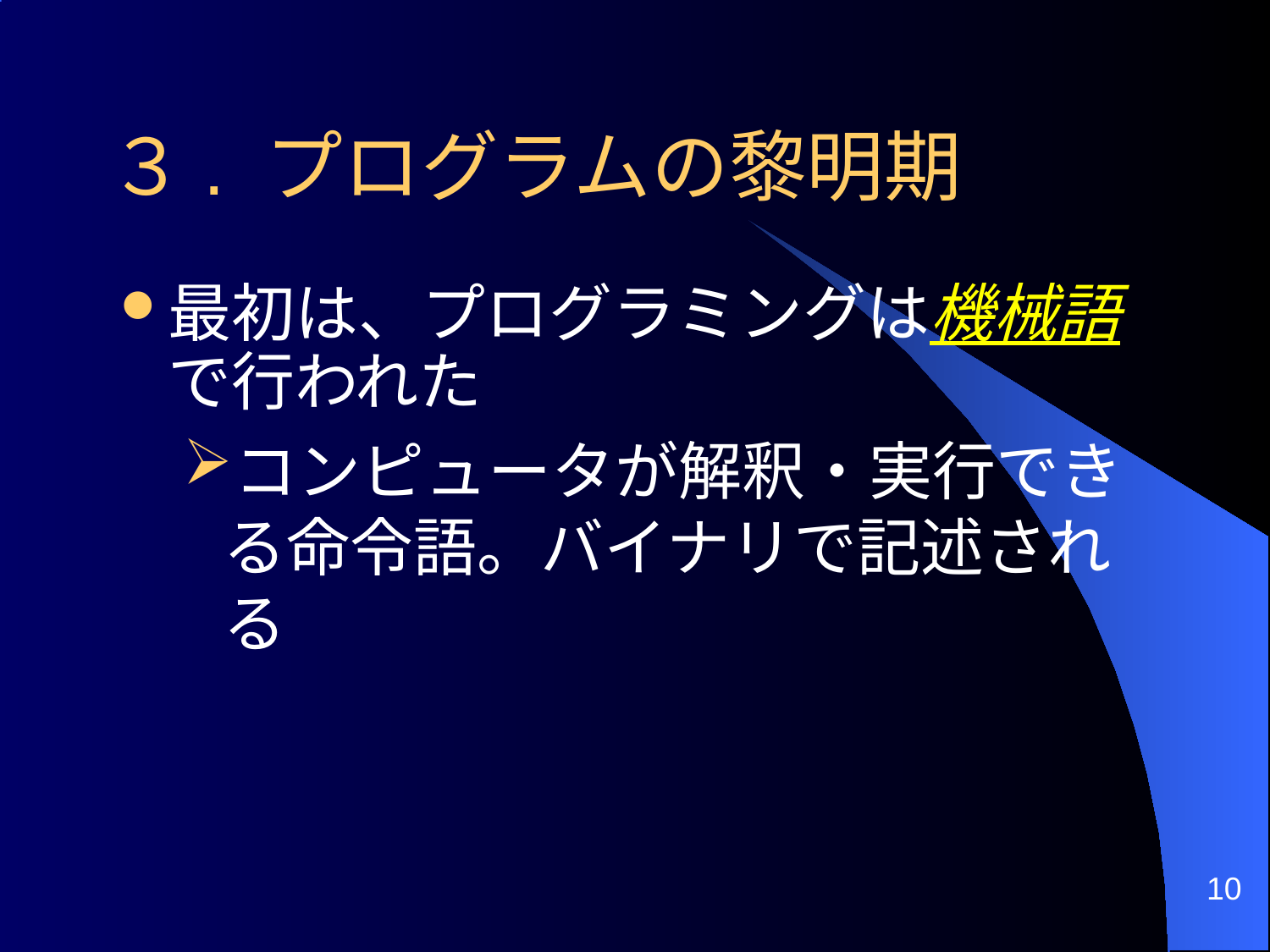

# ３. プログラムの黎明期
最初は、プログラミングは機械語 で行われた
コンピュータが解釈・実行できる命令語。バイナリで記述される
10